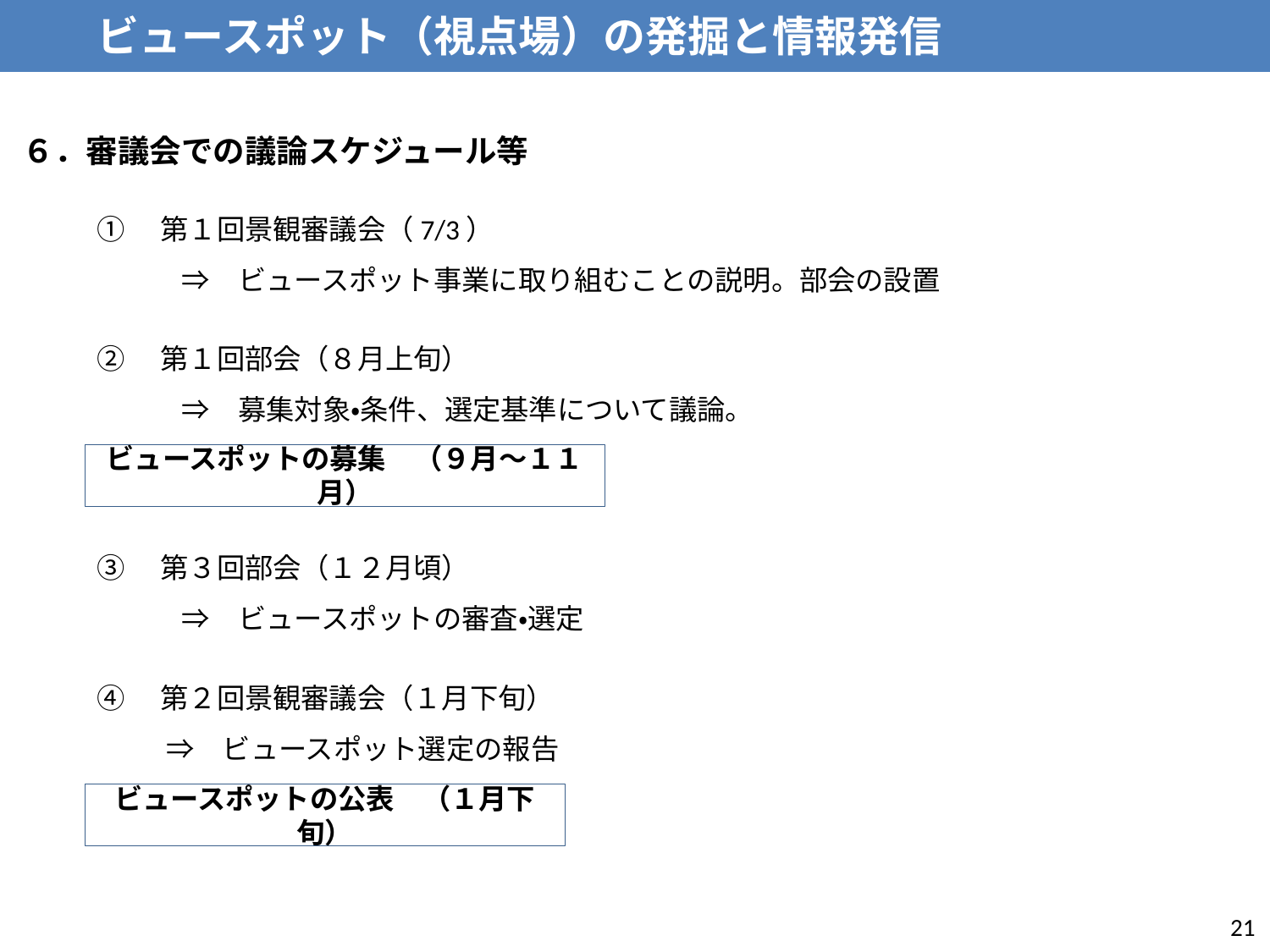

ビュースポット（視点場）の発掘と情報発信
６．審議会での議論スケジュール等
①　第１回景観審議会（7/3）
　　　⇒　ビュースポット事業に取り組むことの説明。部会の設置

②　第１回部会（８月上旬）
　　　⇒　募集対象・条件、選定基準について議論。

③　第３回部会（１２月頃）
　　　⇒　ビュースポットの審査・選定

④　第２回景観審議会（１月下旬）
　　  ⇒　ビュースポット選定の報告

ビュースポットの募集　（９月～１１月）
ビュースポットの公表　（１月下旬）
21